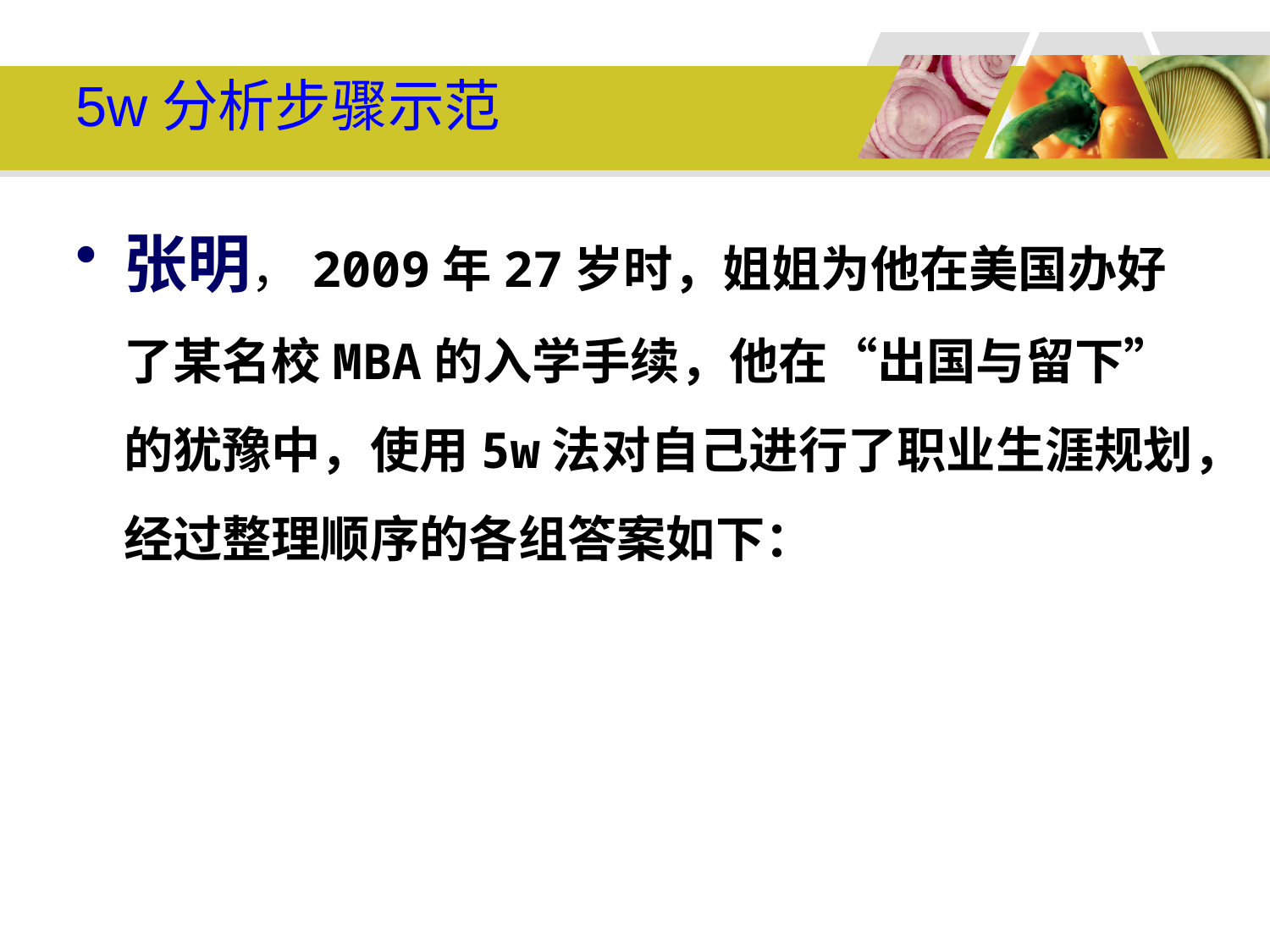

# 5w分析步骤示范
张明，2009年27岁时，姐姐为他在美国办好了某名校MBA的入学手续，他在“出国与留下”的犹豫中，使用5w法对自己进行了职业生涯规划，经过整理顺序的各组答案如下：